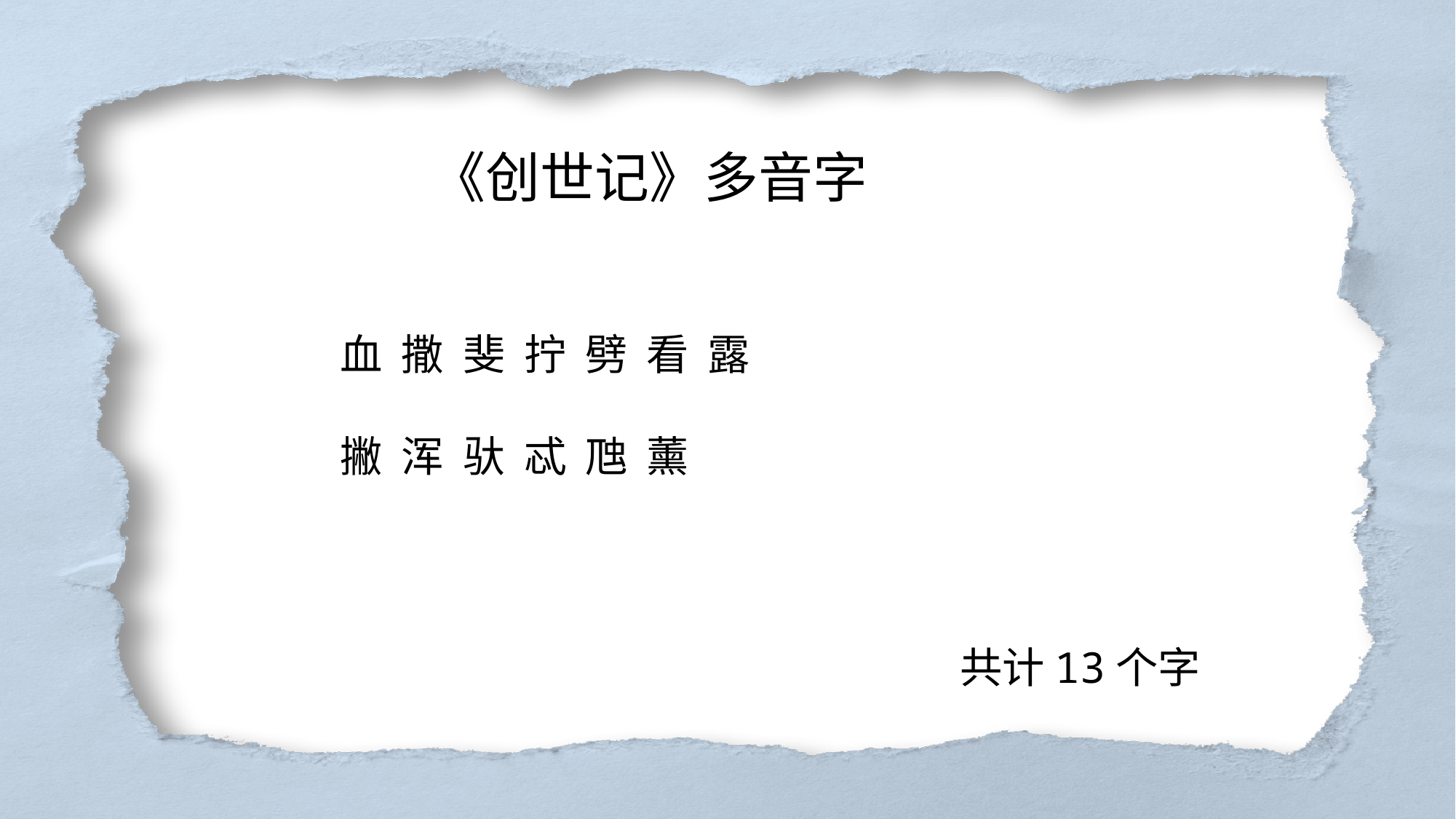

《创世记》多音字
  血  撒  斐  拧  劈  看  露
  撇  浑  驮  忒  虺  薰
共计13个字